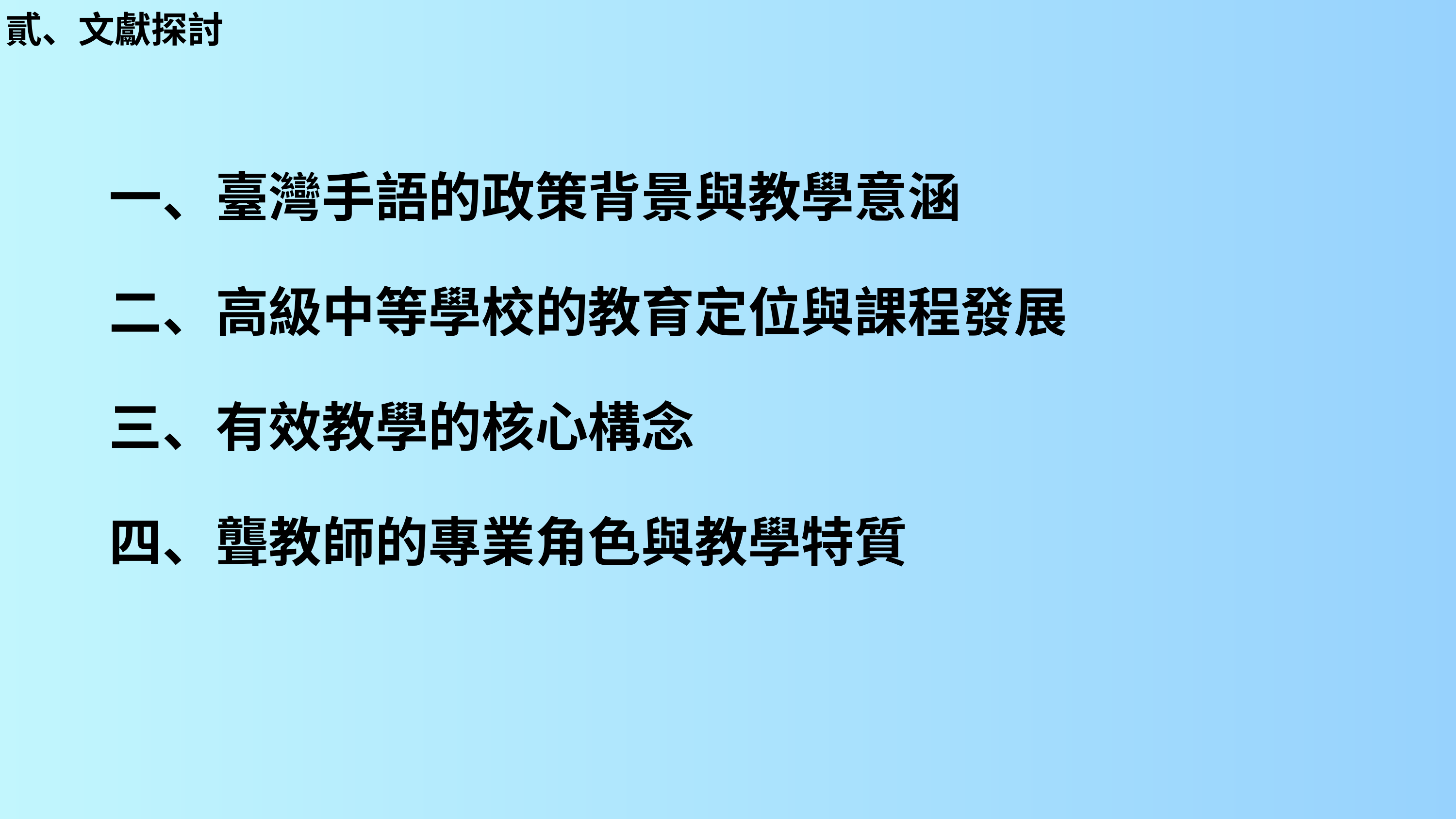

貳、文獻探討

一、臺灣手語的政策背景與教學意涵

二、高級中等學校的教育定位與課程發展

三、有效教學的核心構念

四、聾教師的專業角色與教學特質